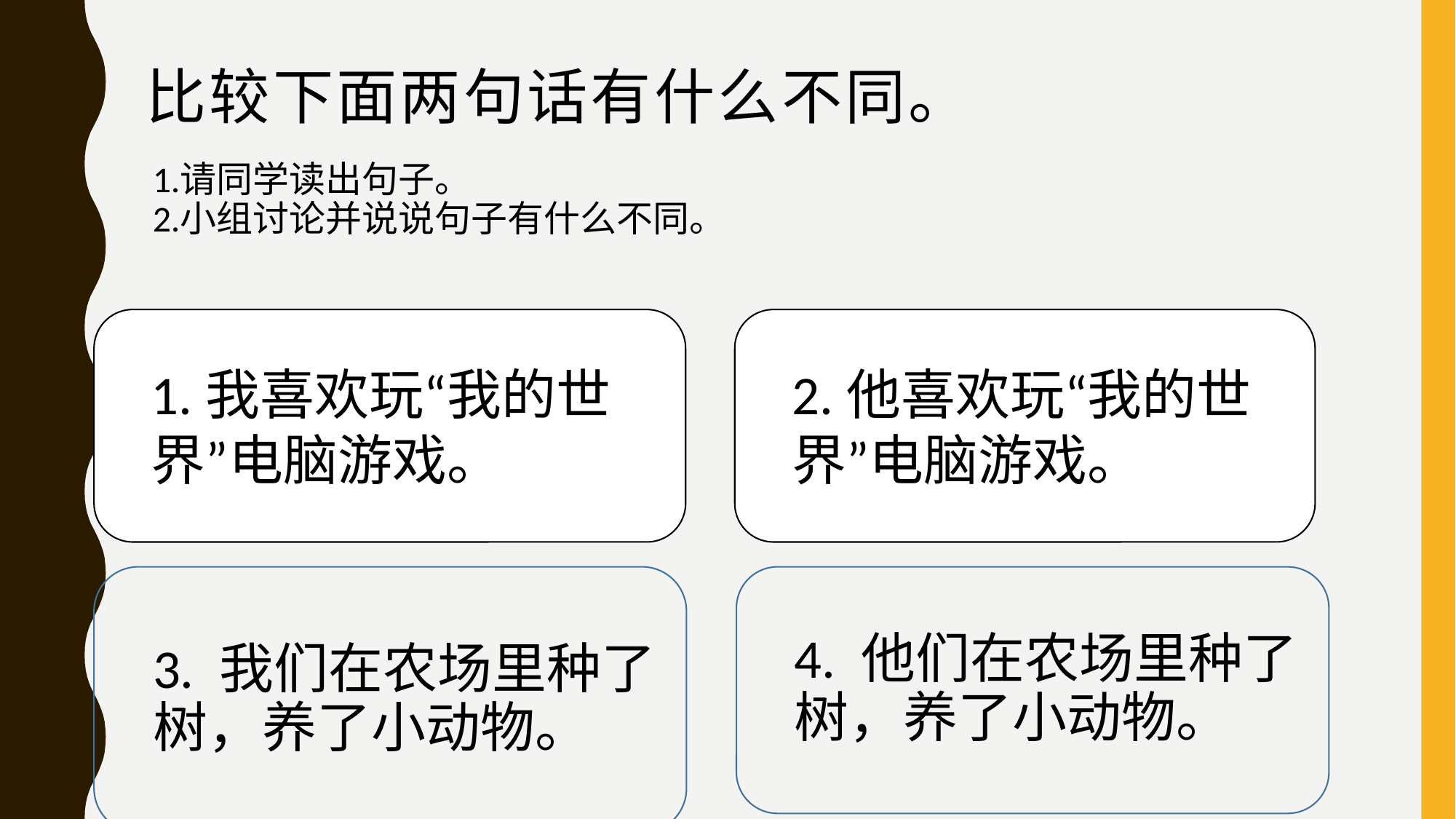

# 比较下面两句话有什么不同。
请同学读出句子。
小组讨论并说说句子有什么不同。

2.他喜欢玩“我的世界”电脑游戏。
1.我喜欢玩“我的世界”电脑游戏。

3. 我们在农场里种了树，养了小动物。
4. 他们在农场里种了树，养了小动物。